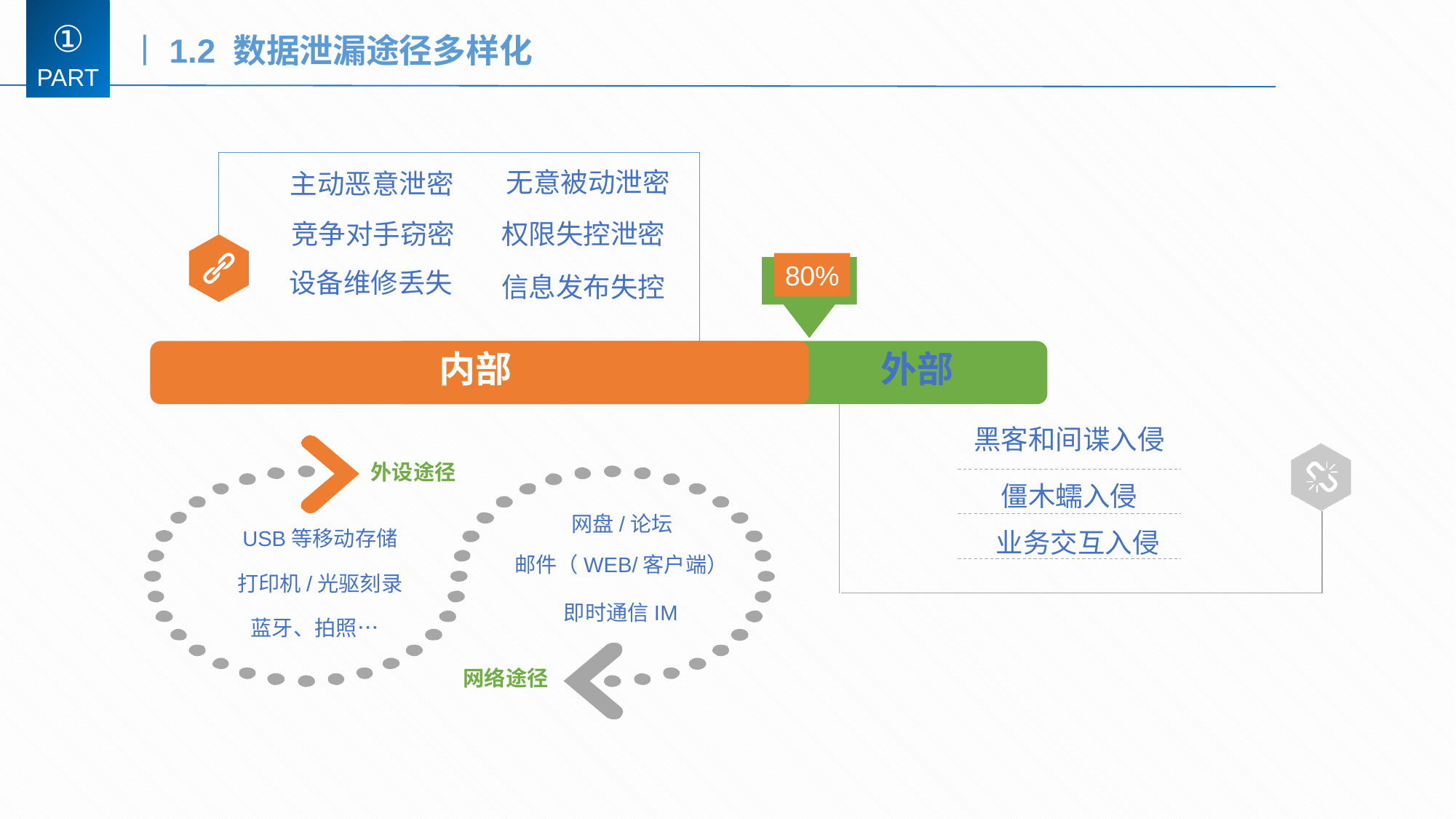

①
丨1.2 数据泄漏途径多样化
PART
无意被动泄密
主动恶意泄密
竞争对手窃密
权限失控泄密

80%
设备维修丢失

信息发布失控

内部
外部

黑客和间谍入侵

外设途径

僵木蠕入侵
网盘/论坛

业务交互入侵
USB等移动存储

邮件（WEB/客户端）

打印机/光驱刻录

即时通信IM

蓝牙、拍照…

网络途径